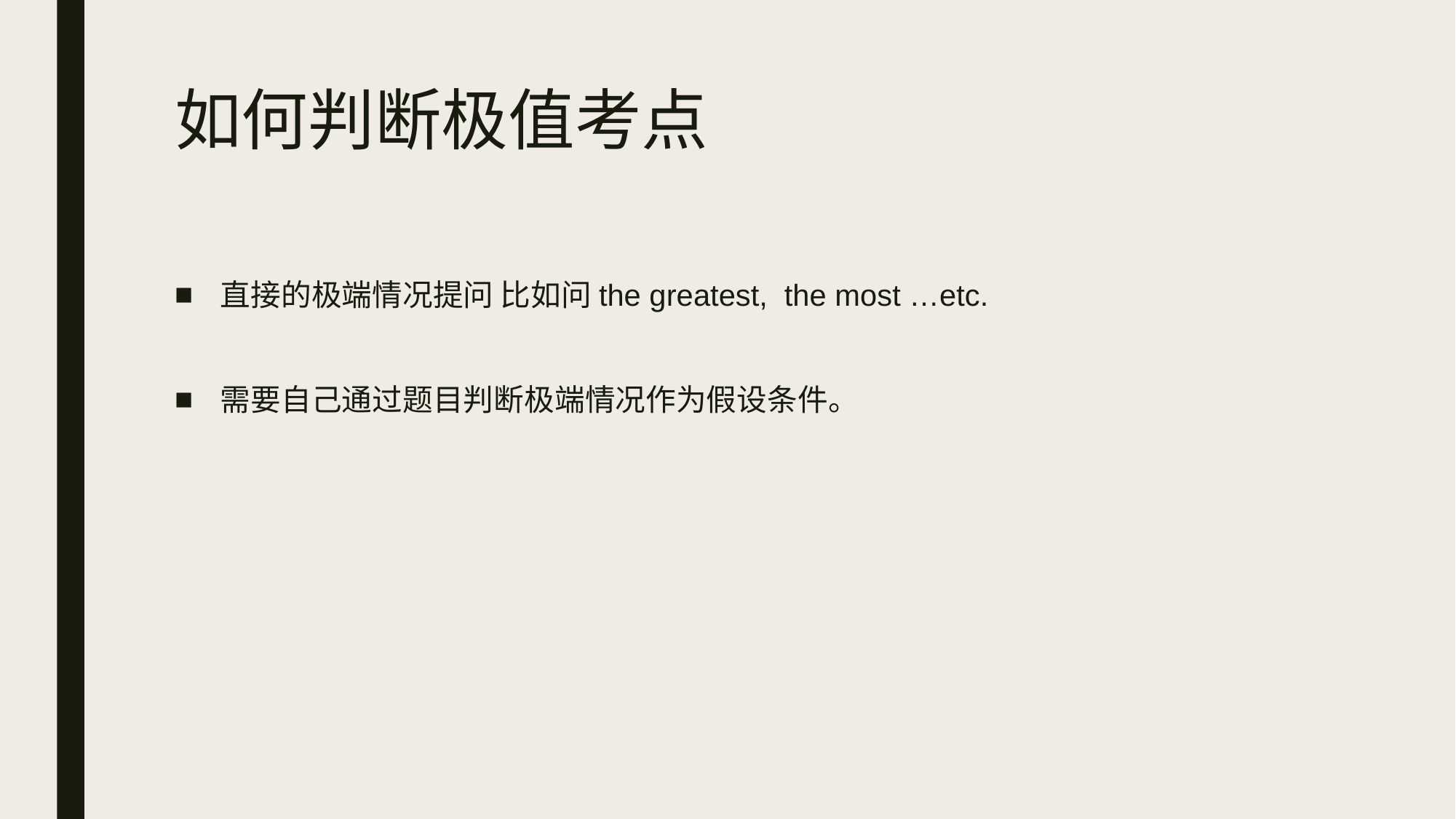

# 如何判断极值考点
直接的极端情况提问 比如问the greatest,  the most …etc.

需要自己通过题目判断极端情况作为假设条件。